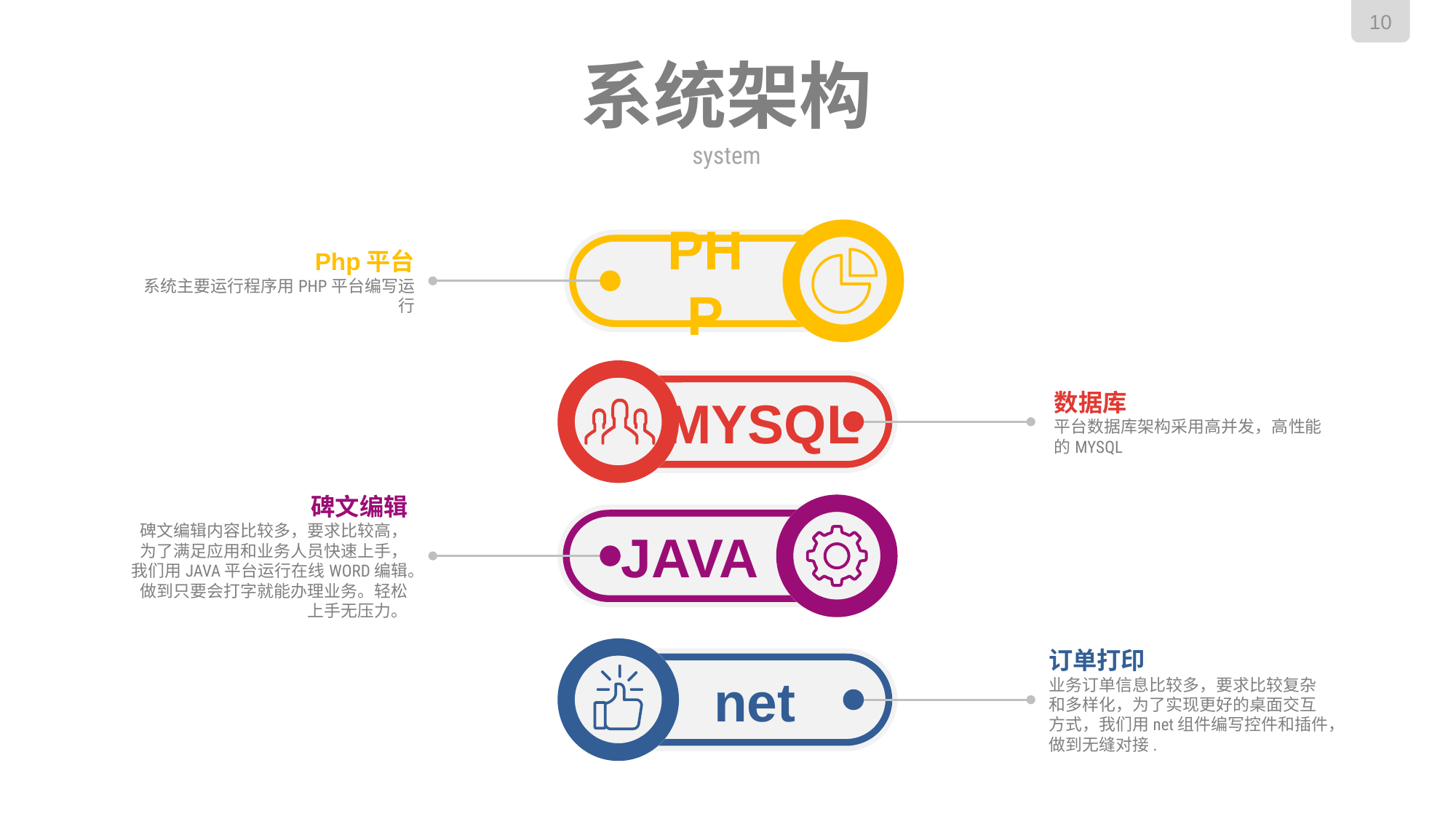

# 系统架构
system

PHP

Php平台
系统主要运行程序用PHP平台编写运行

数据库
平台数据库架构采用高并发，高性能的MYSQL
MYSQL

碑文编辑
碑文编辑内容比较多，要求比较高，为了满足应用和业务人员快速上手，我们用JAVA平台运行在线WORD编辑。做到只要会打字就能办理业务。轻松上手无压力。

JAVA

订单打印
业务订单信息比较多，要求比较复杂和多样化，为了实现更好的桌面交互方式，我们用net组件编写控件和插件，做到无缝对接.

net